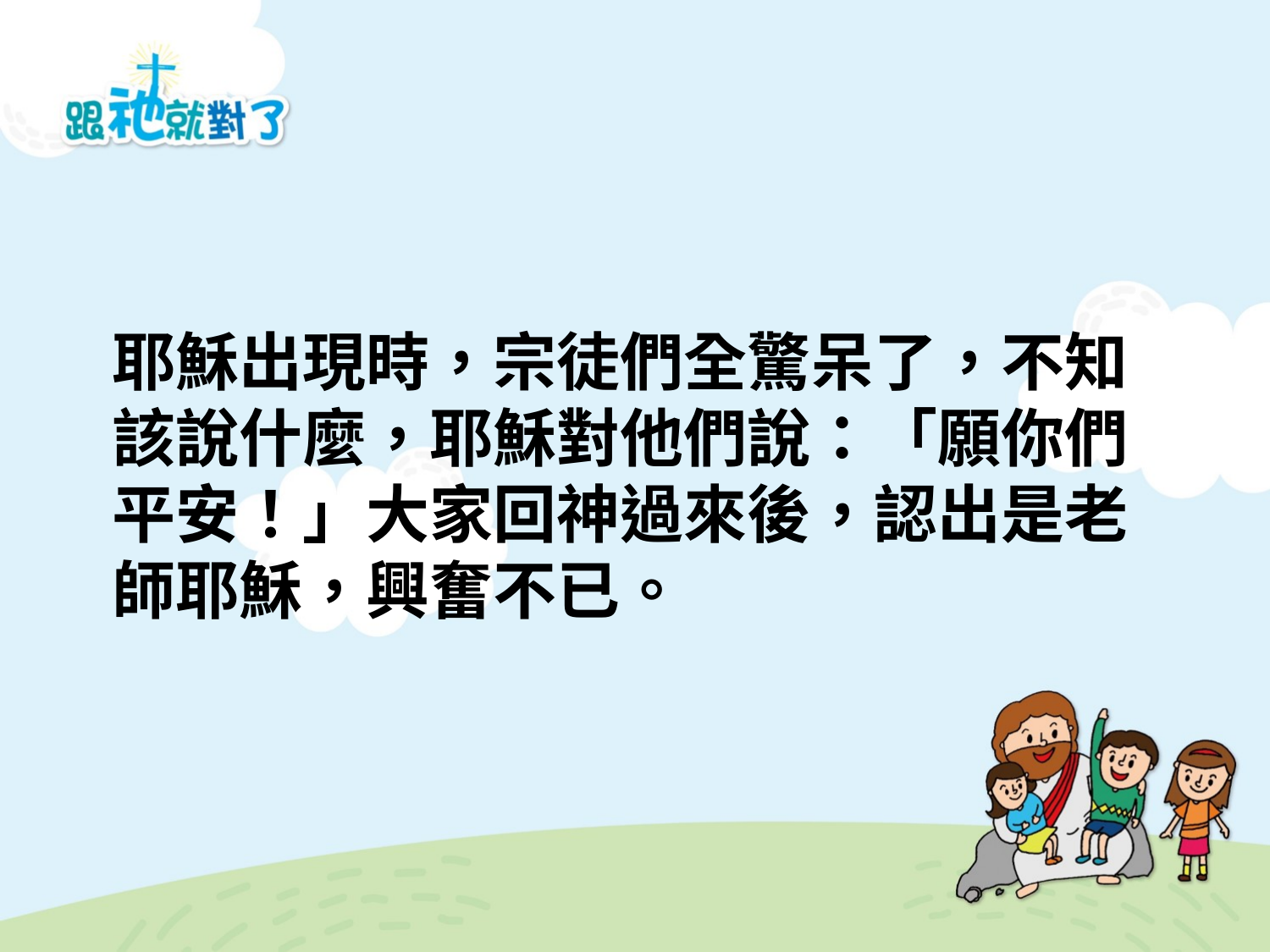

耶穌出現時，宗徒們全驚呆了，不知該說什麼，耶穌對他們說：「願你們平安！」大家回神過來後，認出是老師耶穌，興奮不已。